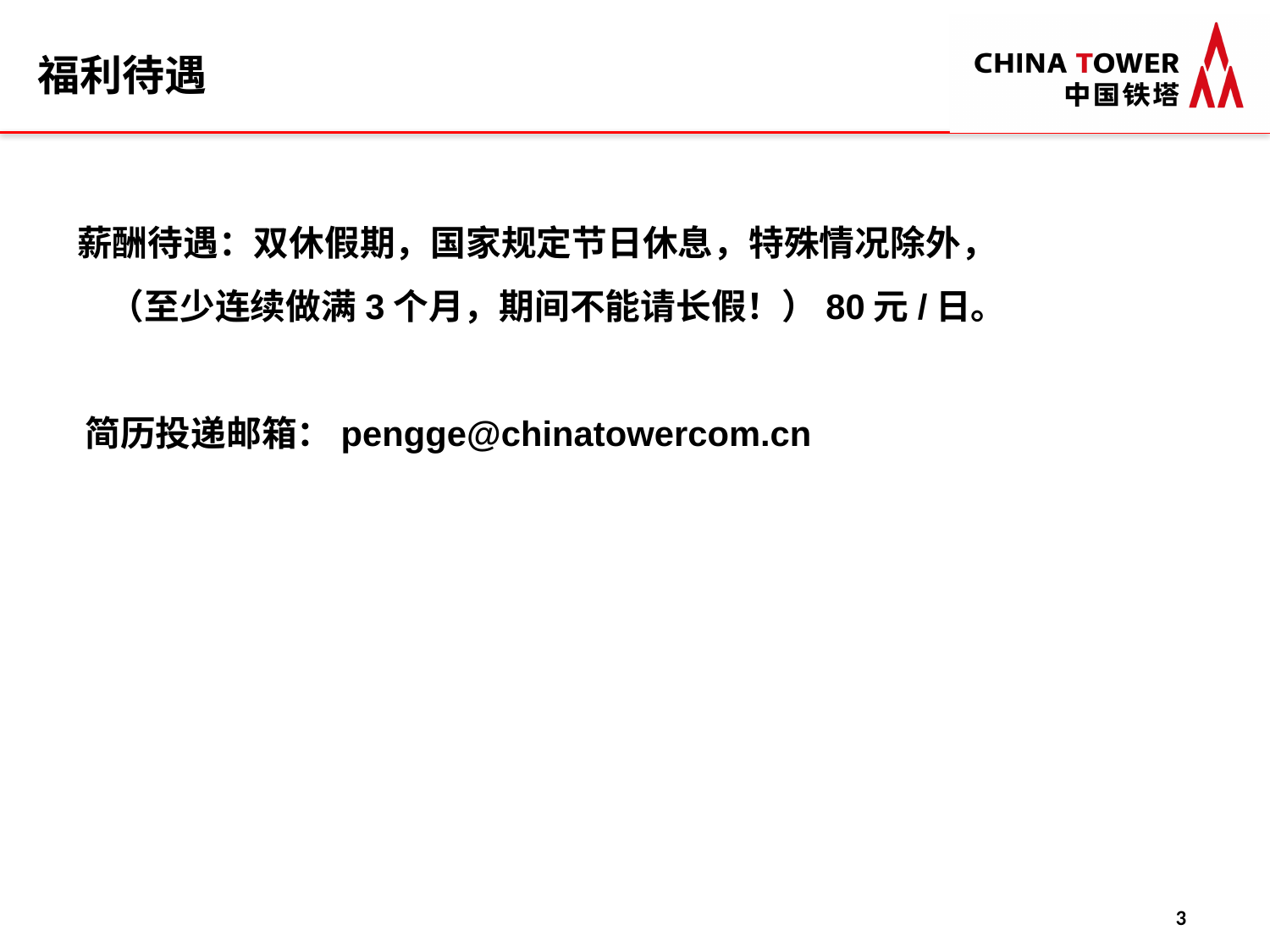

# 福利待遇
  薪酬待遇：双休假期，国家规定节日休息，特殊情况除外，
      （至少连续做满3个月，期间不能请长假！）80元/日。

   简历投递邮箱：pengge@chinatowercom.cn
3